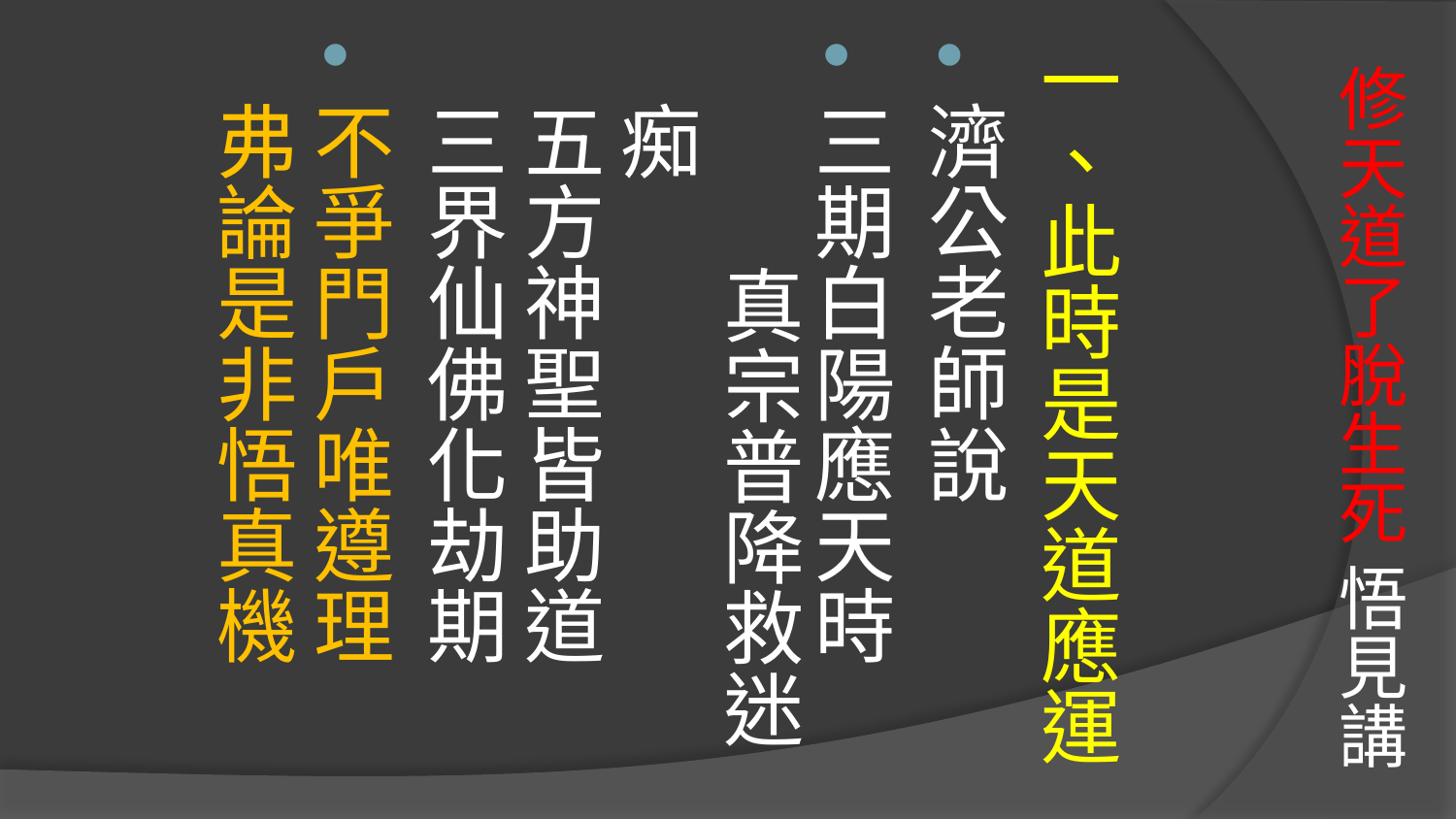

一、此時是天道應運
濟公老師說
三期白陽應天時　            真宗普降救迷痴
五方神聖皆助道　三界仙佛化劫期
不爭門戶唯遵理　弗論是非悟真機

# 修天道了脫生死 悟見講